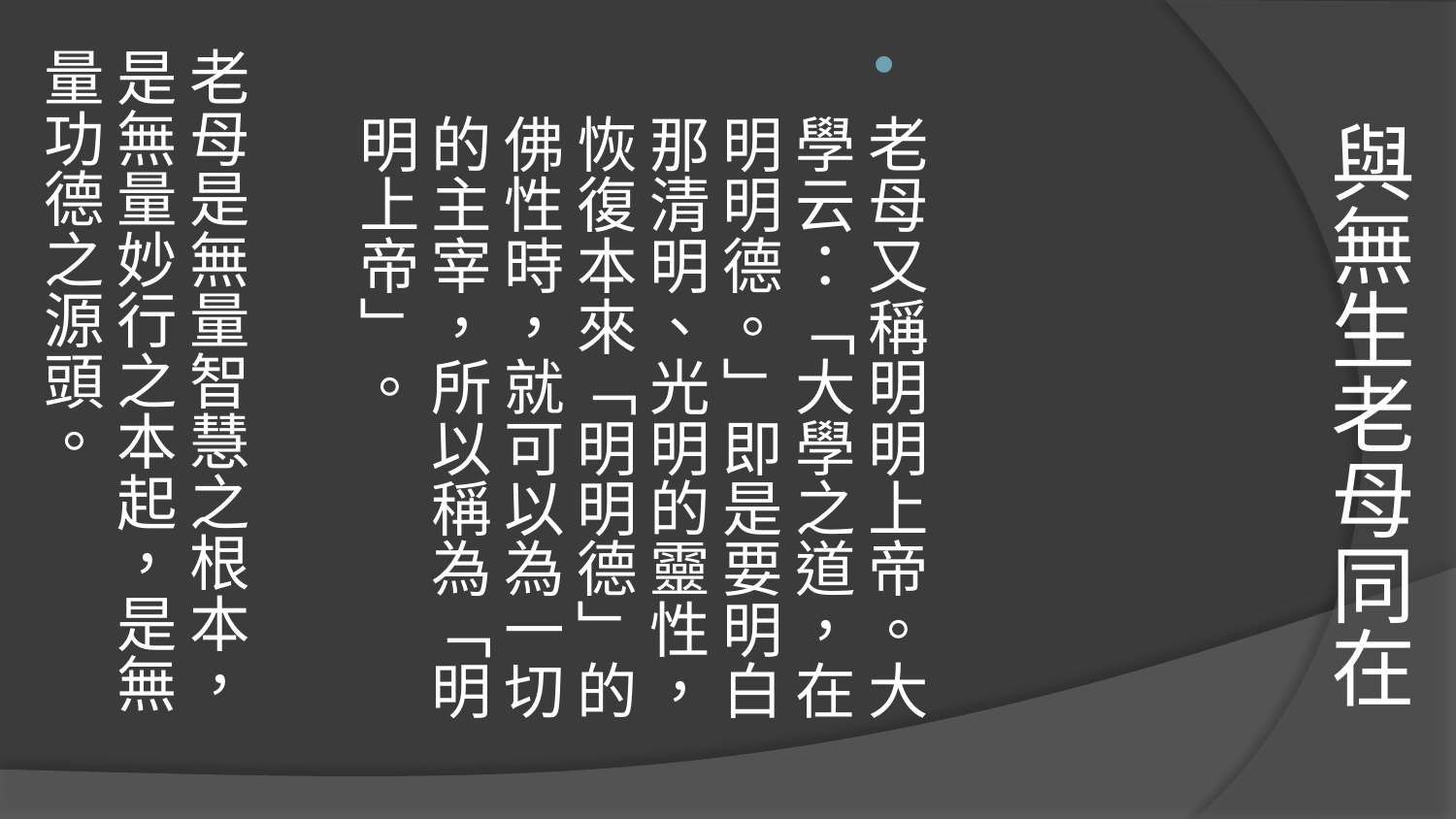

老母又稱明明上帝。大學云：「大學之道，在明明德。」即是要明白那清明、光明的靈性，恢復本來「明明德」的佛性時，就可以為一切的主宰，所以稱為「明明上帝」。

老母是無量智慧之根本，是無量妙行之本起，是無量功德之源頭。
# 與無生老母同在